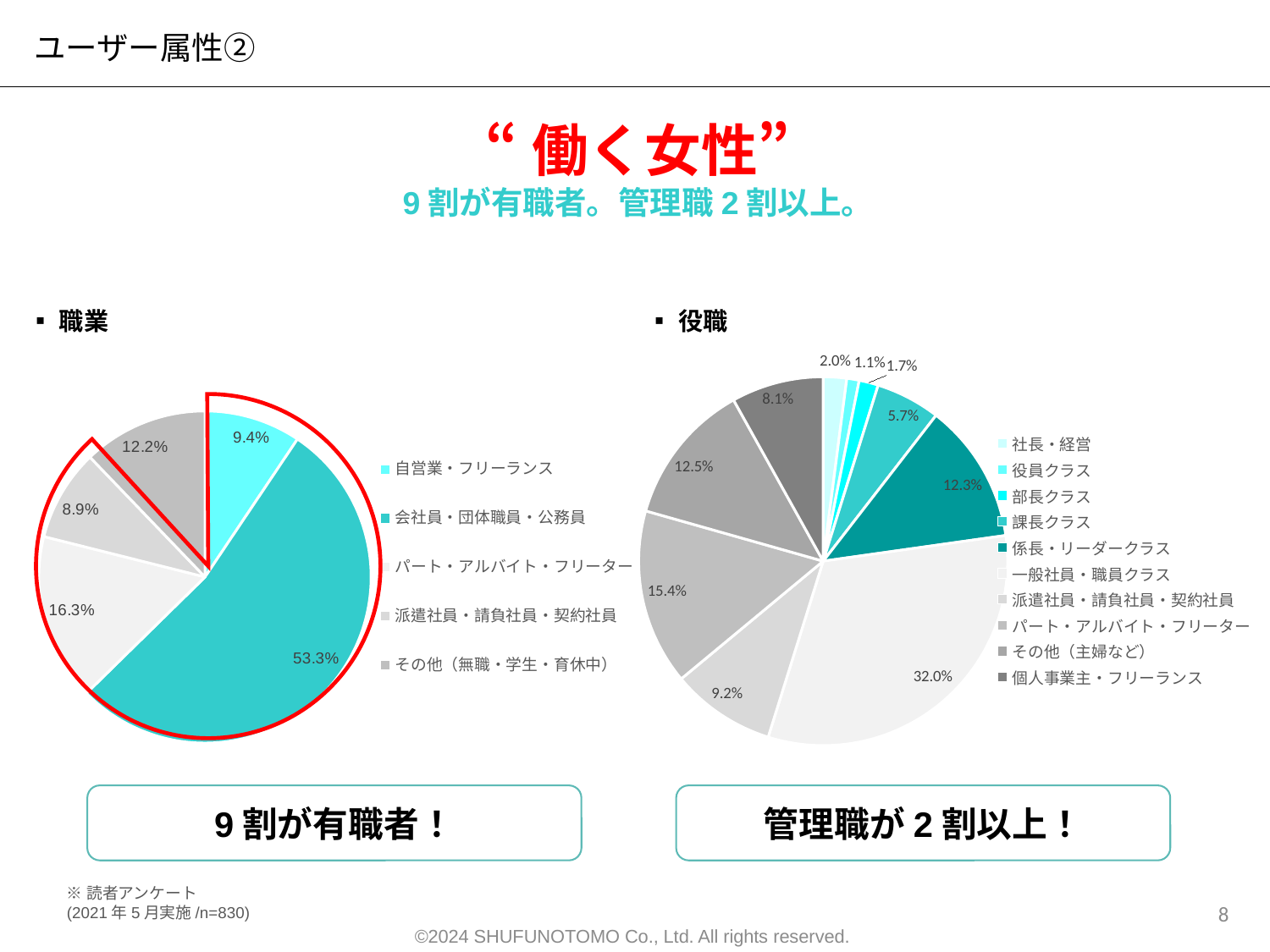

ユーザー属性②
“働く女性”
9割が有職者。管理職2割以上。
▪職業
▪役職

### Chart

| Category |  |
|---|---|
| 社長・経営 | 0.020481927710843374 |
| 役員クラス | 0.010843373493975903 |
| 部長クラス | 0.016867469879518072 |
| 課長クラス | 0.056626506024096385 |
| 係長・リーダークラス | 0.12289156626506025 |
| 一般社員・職員クラス | 0.3204819277108434 |
| 派遣社員・請負社員・契約社員 | 0.09156626506024096 |
| パート・アルバイト・フリーター | 0.15421686746987953 |
| その他（主婦など） | 0.12530120481927712 |
| 個人事業主・フリーランス | 0.08072289156626505 |

### Chart

| Category |  |
|---|---|
| 自営業・フリーランス | 0.09397590361445783 |
| 会社員・団体職員・公務員 | 0.5325301204819277 |
| パート・アルバイト・フリーター | 0.16265060240963855 |
| 派遣社員・請負社員・契約社員 | 0.0891566265060241 |
| その他（無職・学生・育休中） | 0.1216867469879518 |
9割が有職者！
管理職が2割以上！
※読者アンケート
(2021年5月実施/n=830)